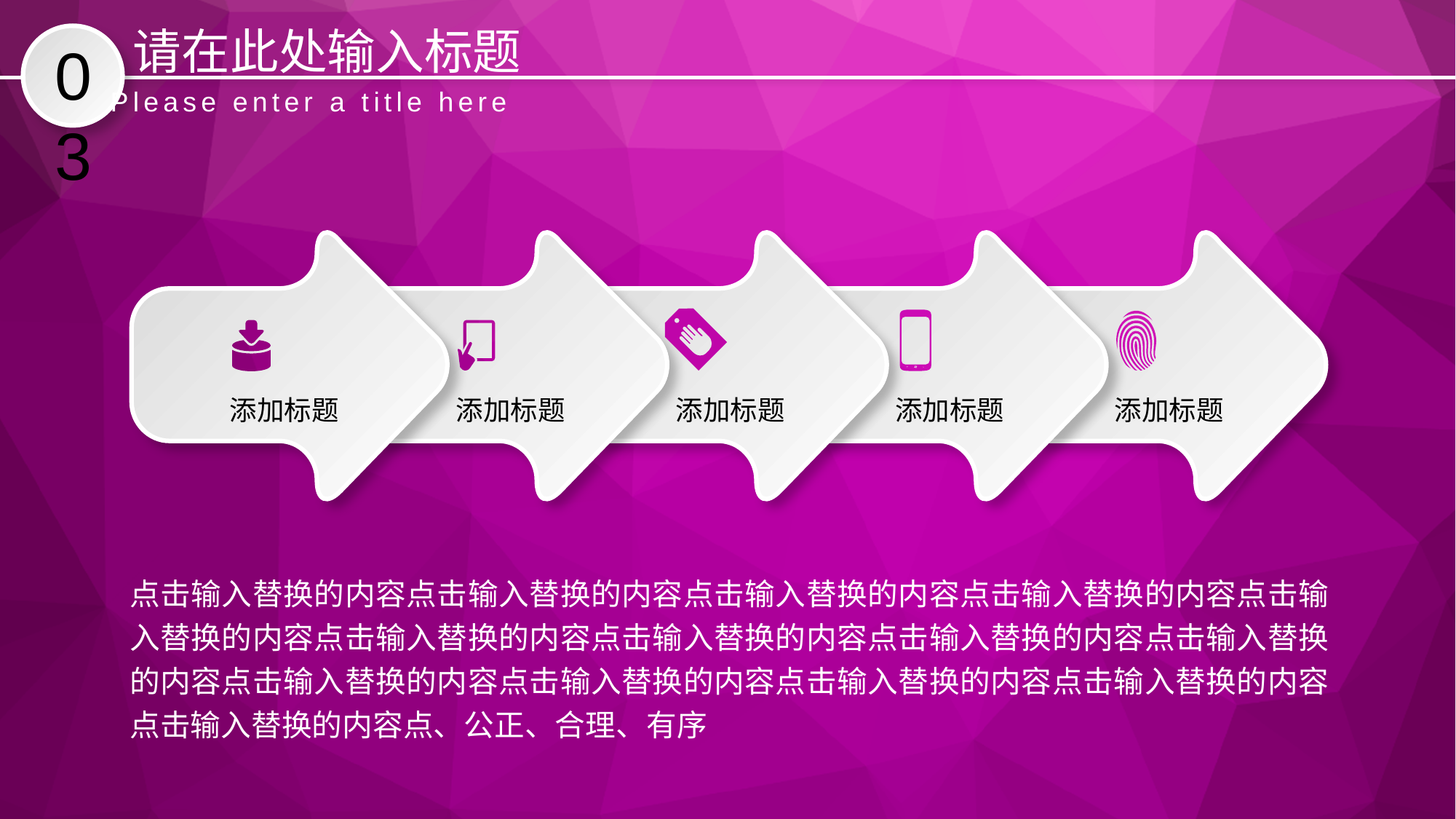

请在此处输入标题

03
Please enter a title here

添加标题
添加标题
添加标题
添加标题
添加标题
点击输入替换的内容点击输入替换的内容点击输入替换的内容点击输入替换的内容点击输入替换的内容点击输入替换的内容点击输入替换的内容点击输入替换的内容点击输入替换的内容点击输入替换的内容点击输入替换的内容点击输入替换的内容点击输入替换的内容点击输入替换的内容点、公正、合理、有序